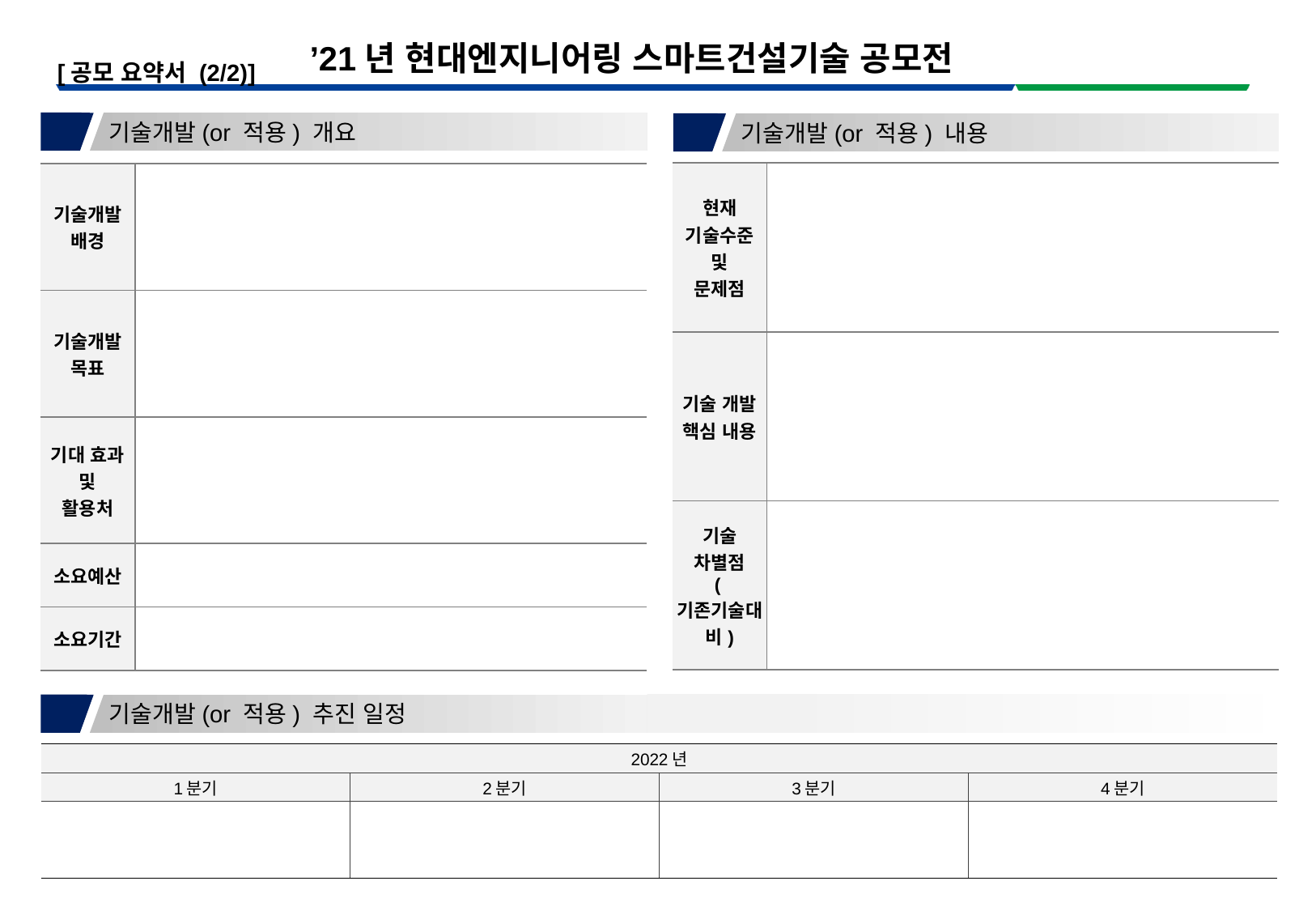

’21년 현대엔지니어링 스마트건설기술 공모전
[공모 요약서 (2/2)]

1
기술개발(or 적용) 개요

2
기술개발(or 적용) 내용
| 현재 기술수준 및 문제점 |  |
| --- | --- |
| 기술 개발 핵심 내용 |  |
| 기술 차별점 (기존기술대비) |  |
| 기술개발 배경 |  |
| --- | --- |
| 기술개발 목표 |  |
| 기대 효과 및 활용처 |  |
| 소요예산 |  |
| 소요기간 |  |

3
기술개발(or 적용) 추진 일정

| 2022년 |  |  |  |
| --- | --- | --- | --- |
| 1분기 | 2분기 | 3분기 | 4분기 |
|  |  |  |  |